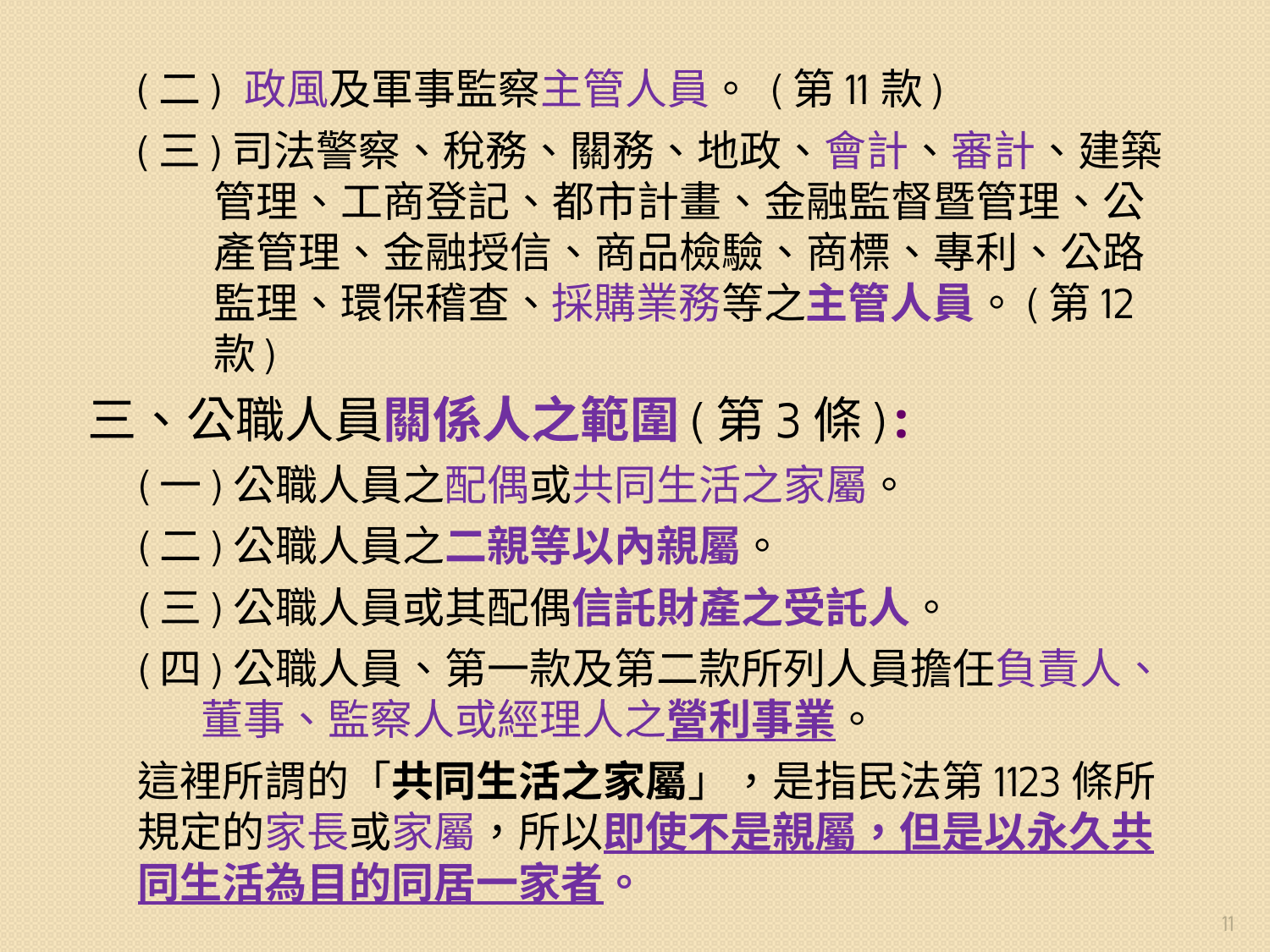

(二) 政風及軍事監察主管人員。 (第11款)
(三)司法警察、稅務、關務、地政、會計、審計、建築管理、工商登記、都市計畫、金融監督暨管理、公產管理、金融授信、商品檢驗、商標、專利、公路監理、環保稽查、採購業務等之主管人員。(第12款)
三、公職人員關係人之範圍(第3條):
 (一)公職人員之配偶或共同生活之家屬。
 (二)公職人員之二親等以內親屬。
 (三)公職人員或其配偶信託財產之受託人。
 (四)公職人員、第一款及第二款所列人員擔任負責人、董事、監察人或經理人之營利事業。
這裡所謂的「共同生活之家屬」，是指民法第1123條所規定的家長或家屬，所以即使不是親屬，但是以永久共同生活為目的同居一家者。

11